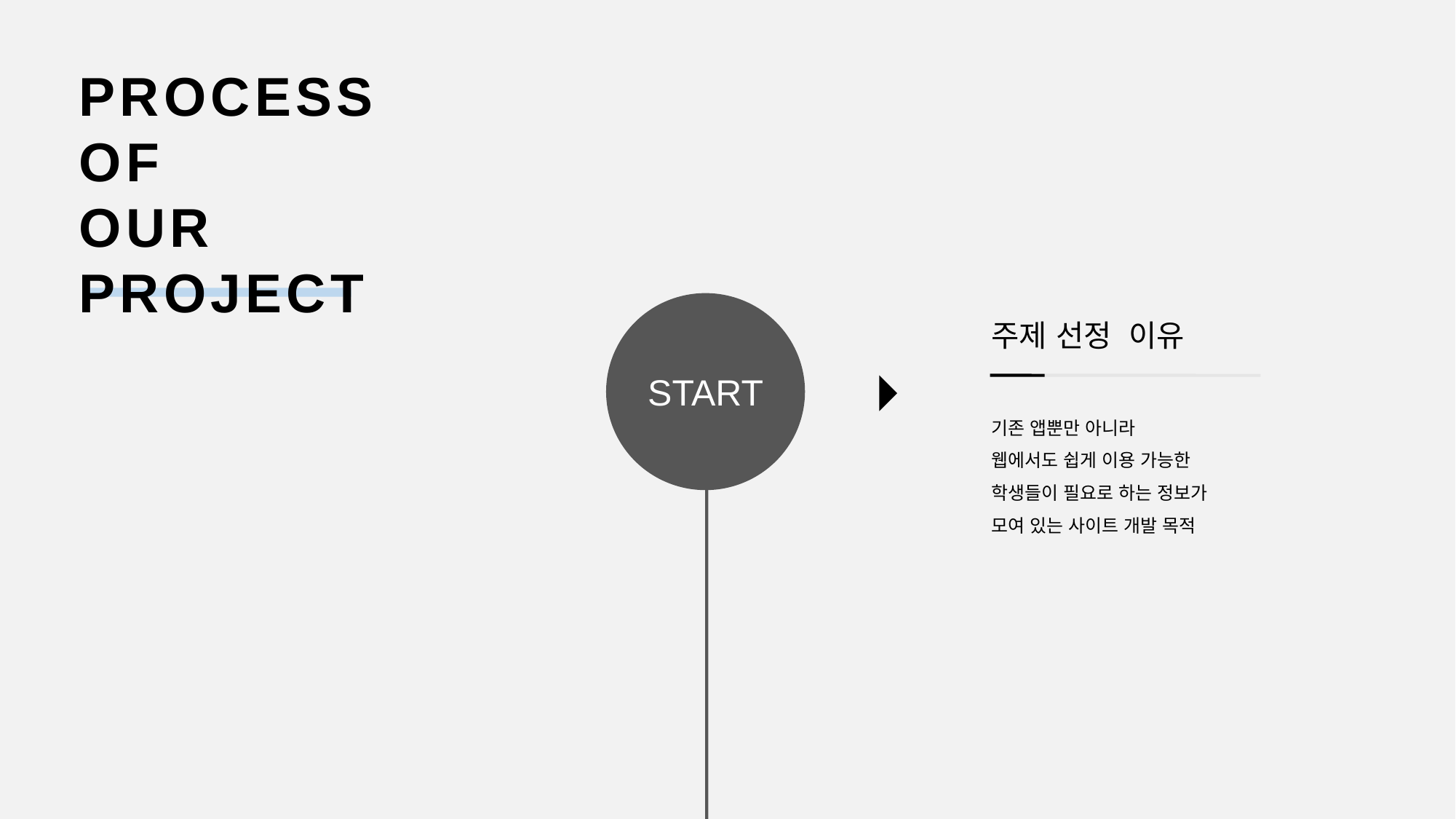

PROCESS
OF
OUR
PROJECT

START

주제 선정  이유

기존 앱뿐만 아니라
웹에서도 쉽게 이용 가능한
학생들이 필요로 하는 정보가
모여 있는 사이트 개발 목적